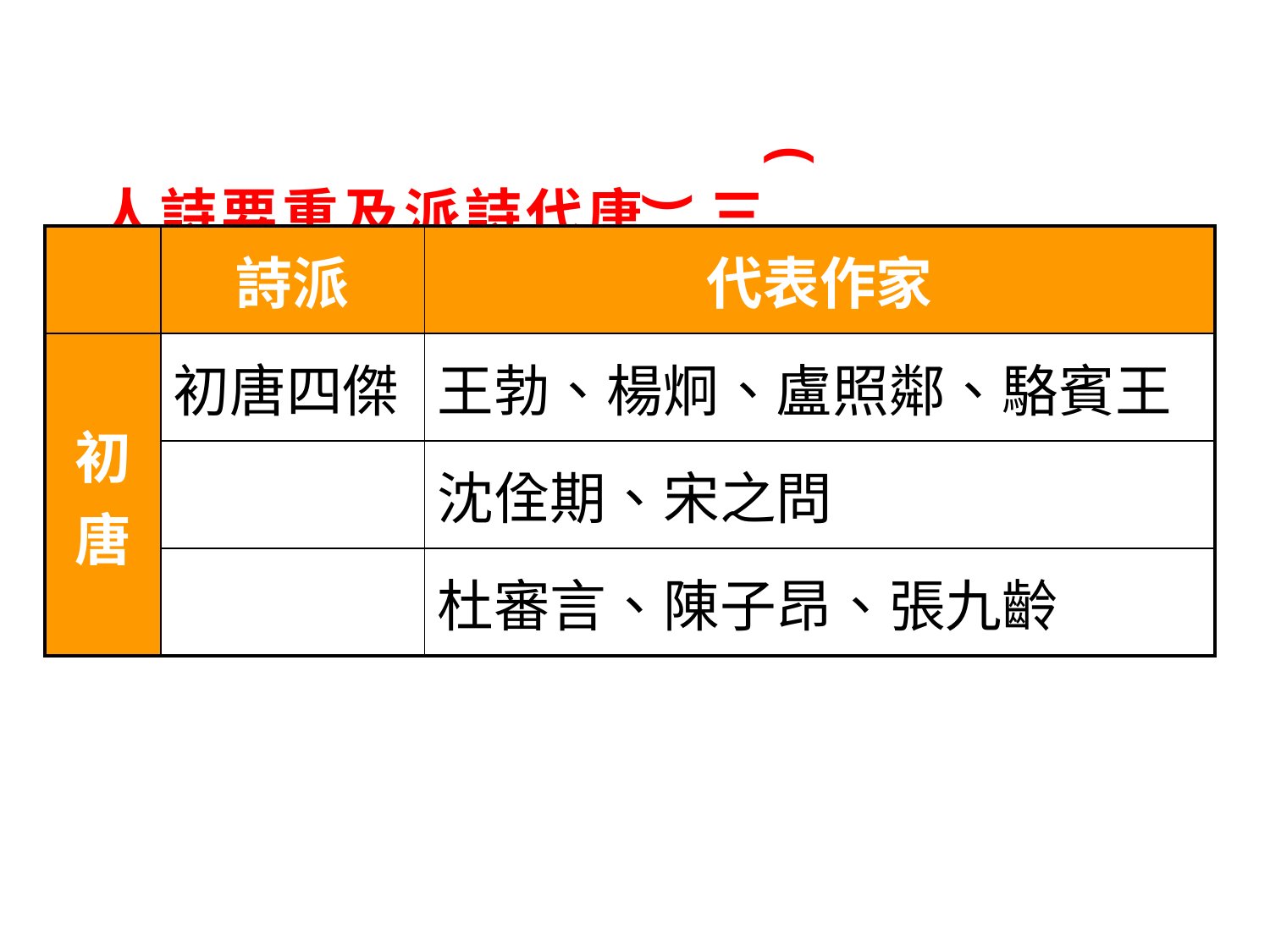

文章題解-14
(三)唐代詩派及重要詩人
|  | 詩派 | 代表作家 |
| --- | --- | --- |
| 初唐 | 初唐四傑 | 王勃、楊炯、盧照鄰、駱賓王 |
|  |  | 沈佺期、宋之問 |
|  |  | 杜審言、陳子昂、張九齡 |